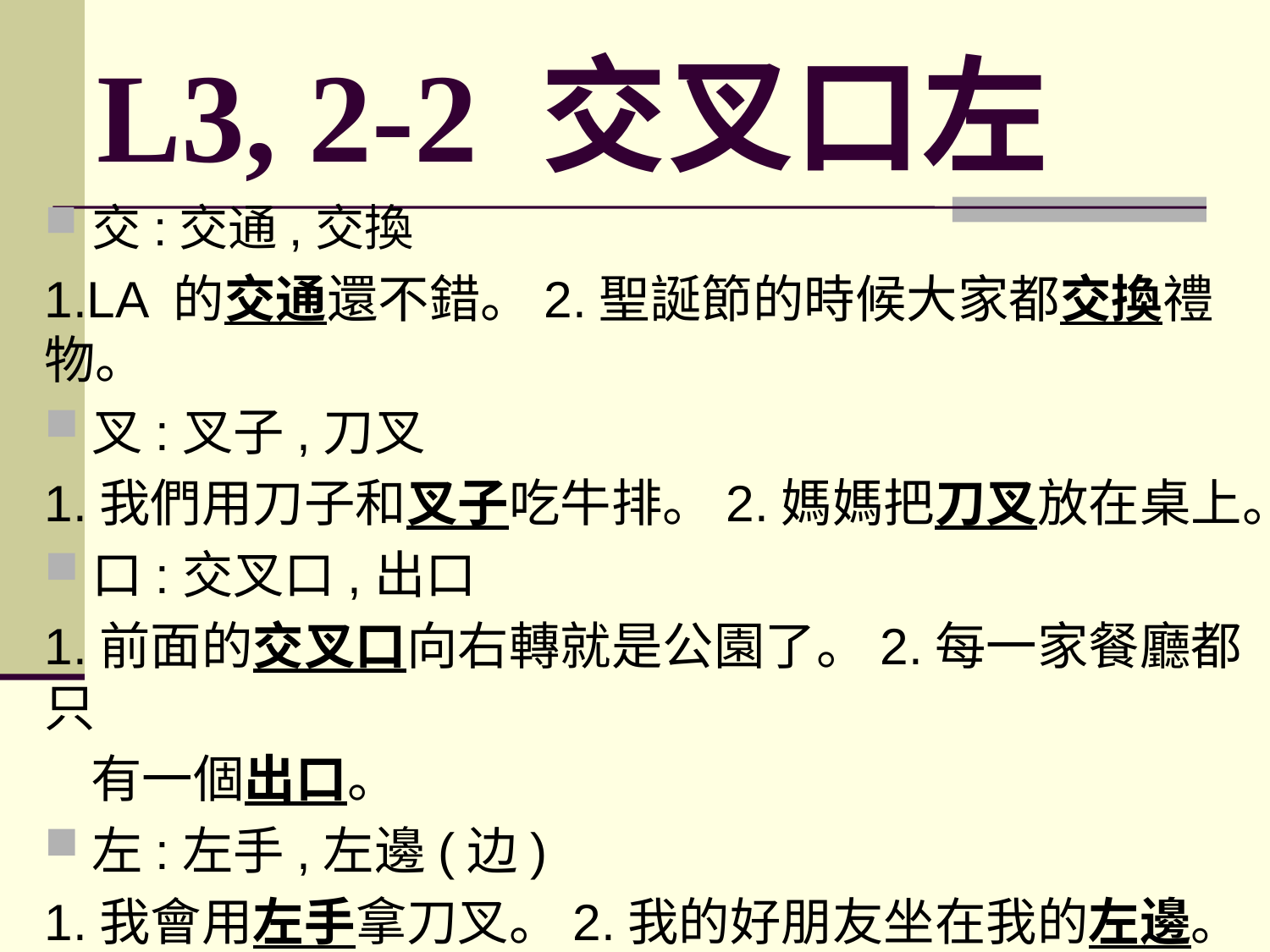

# L3, 2-2 交叉口左
交:交通,交換
1.LA 的交通還不錯。2.聖誕節的時候大家都交換禮物。
叉:叉子,刀叉
1.我們用刀子和叉子吃牛排。2.媽媽把刀叉放在桌上。
口:交叉口,出口
1.前面的交叉口向右轉就是公園了。2.每一家餐廳都只
   有一個出口。
左:左手,左邊(边)
1.我會用左手拿刀叉。2.我的好朋友坐在我的左邊。